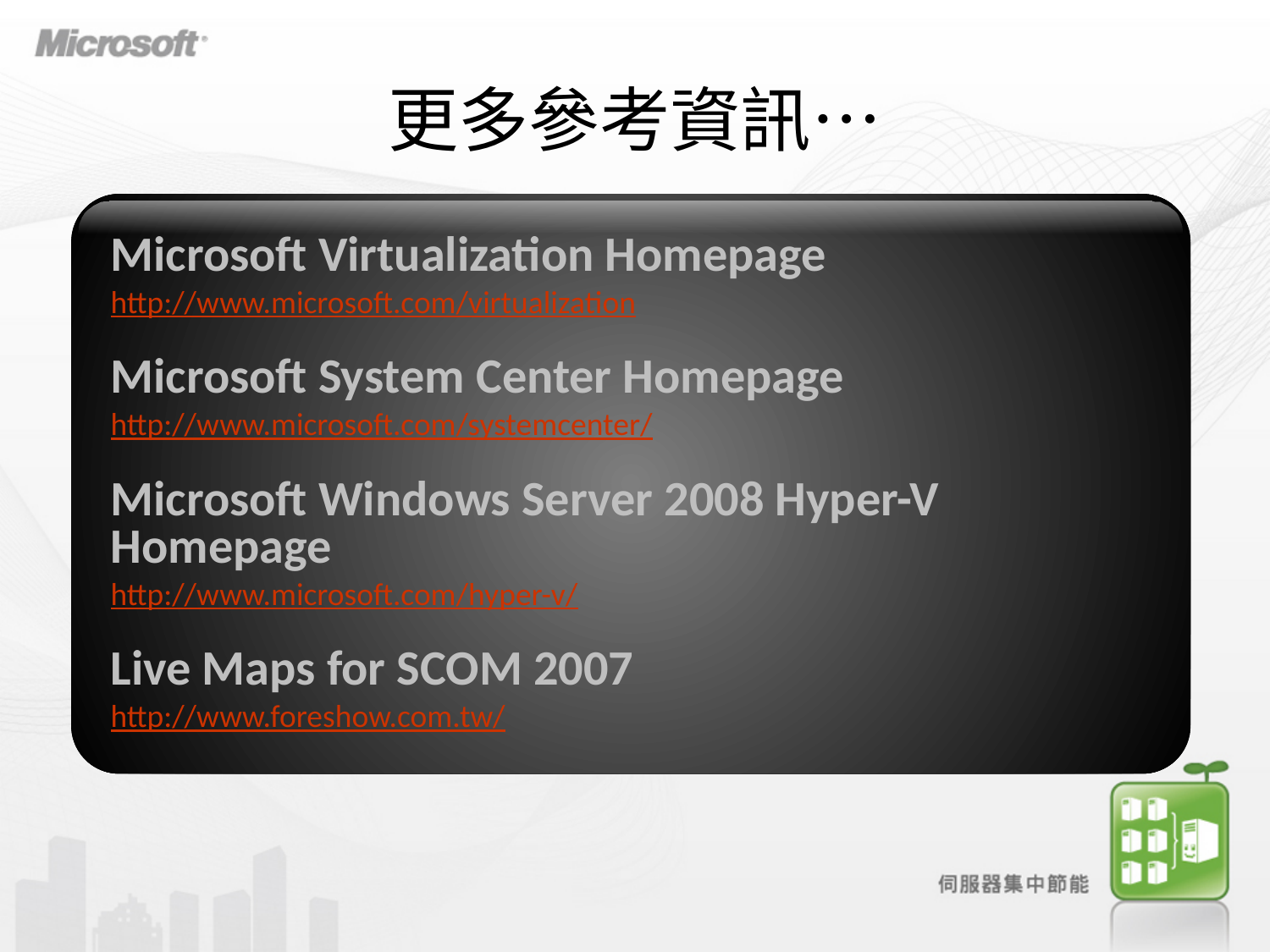

# 更多參考資訊…
Microsoft Virtualization Homepage
http://www.microsoft.com/virtualization
Microsoft System Center Homepage
http://www.microsoft.com/systemcenter/
Microsoft Windows Server 2008 Hyper-V Homepage
http://www.microsoft.com/hyper-v/
Live Maps for SCOM 2007
http://www.foreshow.com.tw/